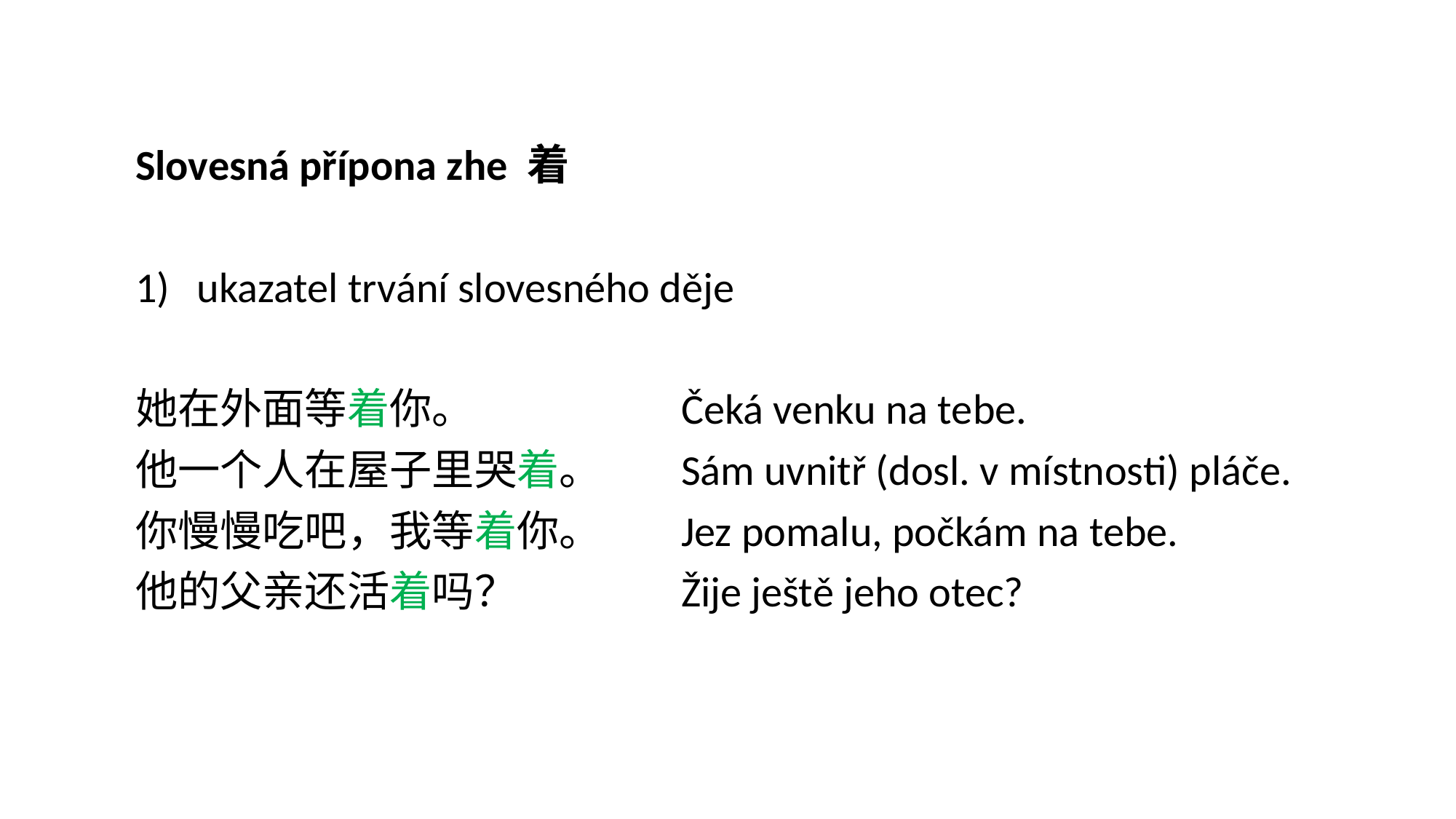

Slovesná přípona zhe 着

ukazatel trvání slovesného děje

她在外面等着你。		Čeká venku na tebe.
他一个人在屋子里哭着。	Sám uvnitř (dosl. v místnosti) pláče.
你慢慢吃吧，我等着你。	Jez pomalu, počkám na tebe.
他的父亲还活着吗？		Žije ještě jeho otec?